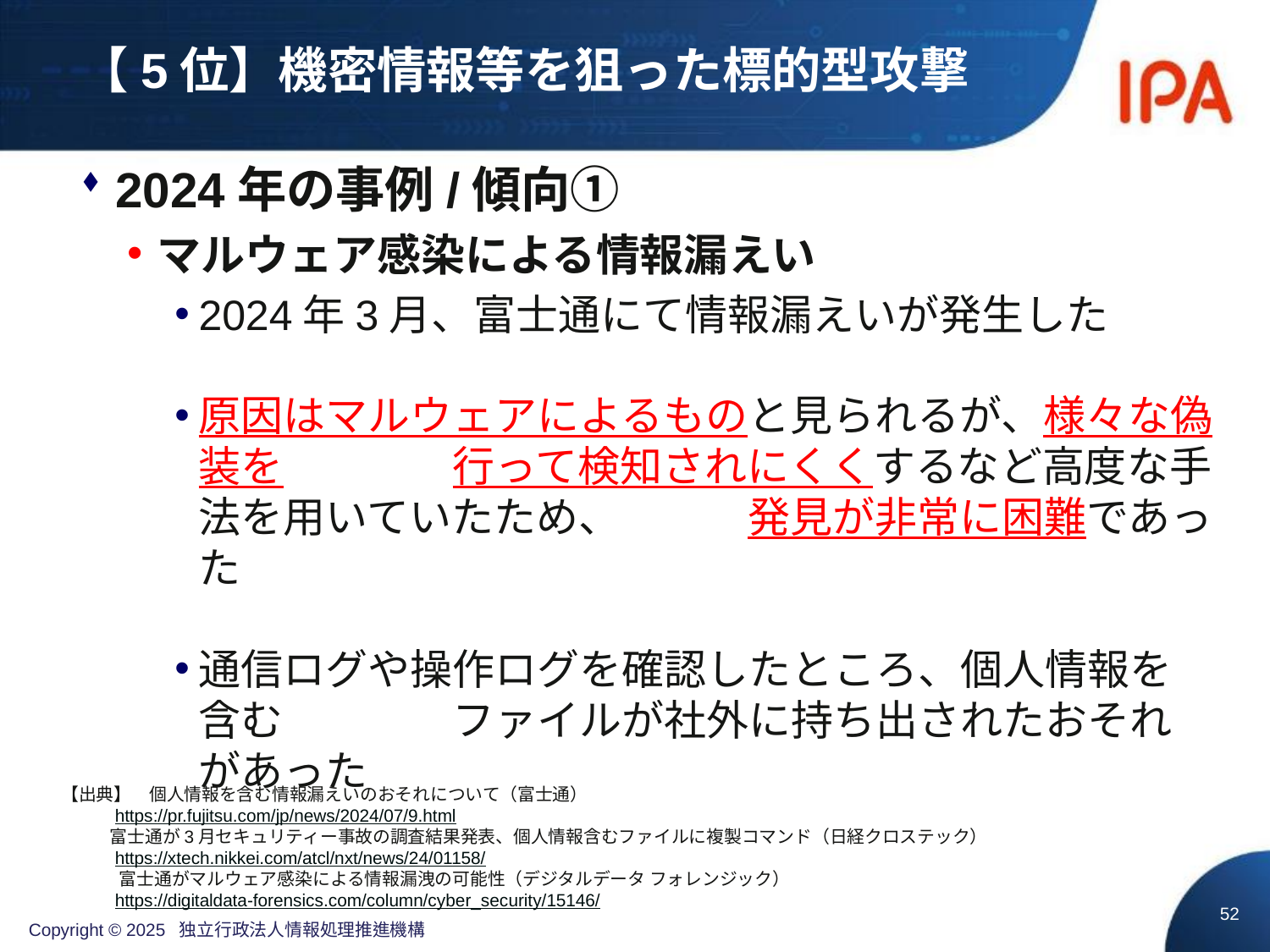

# 【5位】機密情報等を狙った標的型攻撃
2024年の事例/傾向①
マルウェア感染による情報漏えい
2024年3月、富士通にて情報漏えいが発生した

原因はマルウェアによるものと見られるが、様々な偽装を　　　　行って検知されにくくするなど高度な手法を用いていたため、　　　発見が非常に困難であった

通信ログや操作ログを確認したところ、個人情報を含む　　　　ファイルが社外に持ち出されたおそれがあった
【出典】　個人情報を含む情報漏えいのおそれについて（富士通）
           https://pr.fujitsu.com/jp/news/2024/07/9.html
           富士通が3月セキュリティー事故の調査結果発表、個人情報含むファイルに複製コマンド（日経クロステック）
           https://xtech.nikkei.com/atcl/nxt/news/24/01158/
         　富士通がマルウェア感染による情報漏洩の可能性（デジタルデータ フォレンジック）
           https://digitaldata-forensics.com/column/cyber_security/15146/
52
Copyright © 2025  独立行政法人情報処理推進機構